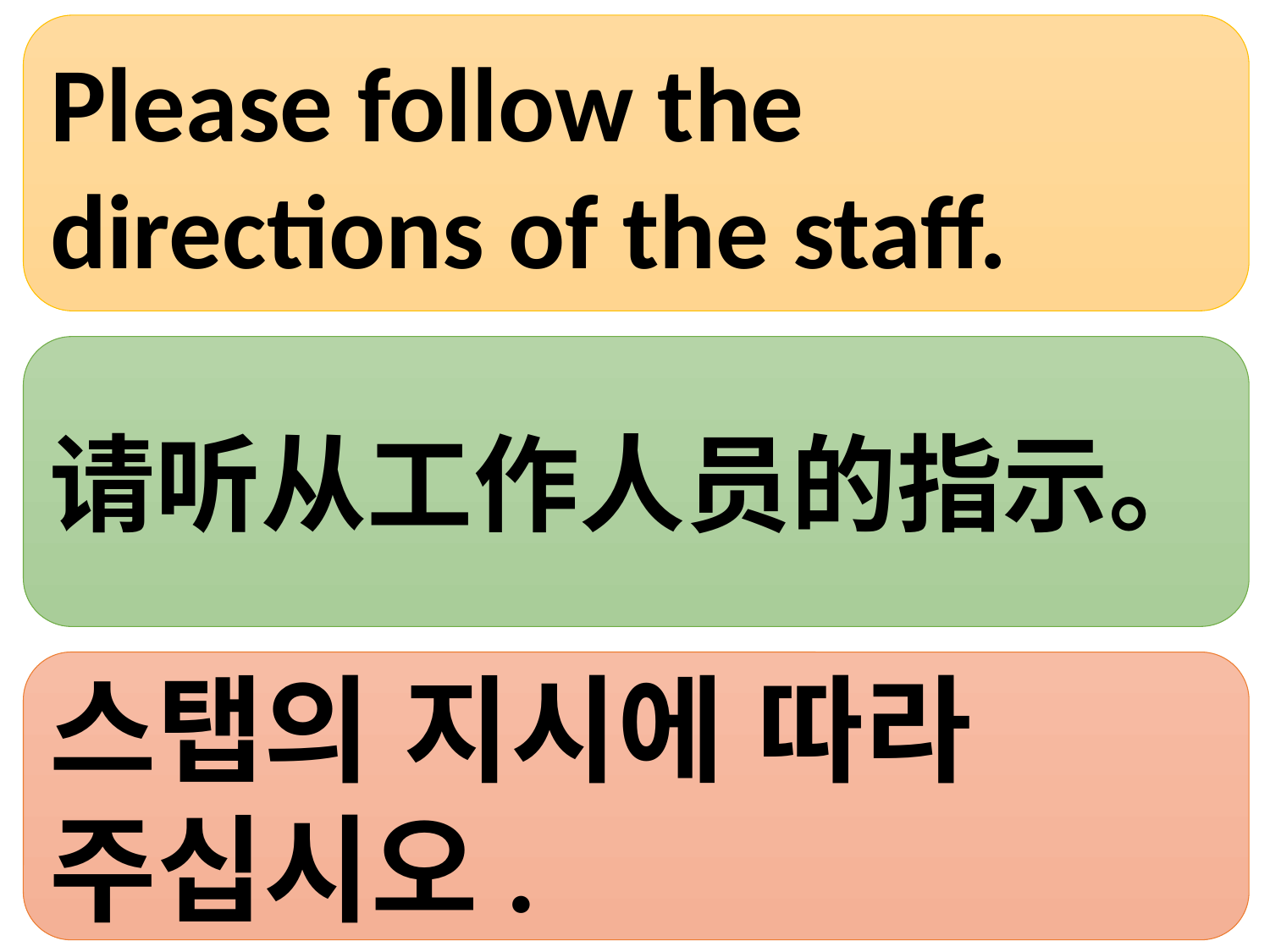

Please follow the directions of the staff.
请听从工作人员的指示。
스탭의 지시에 따라 주십시오.